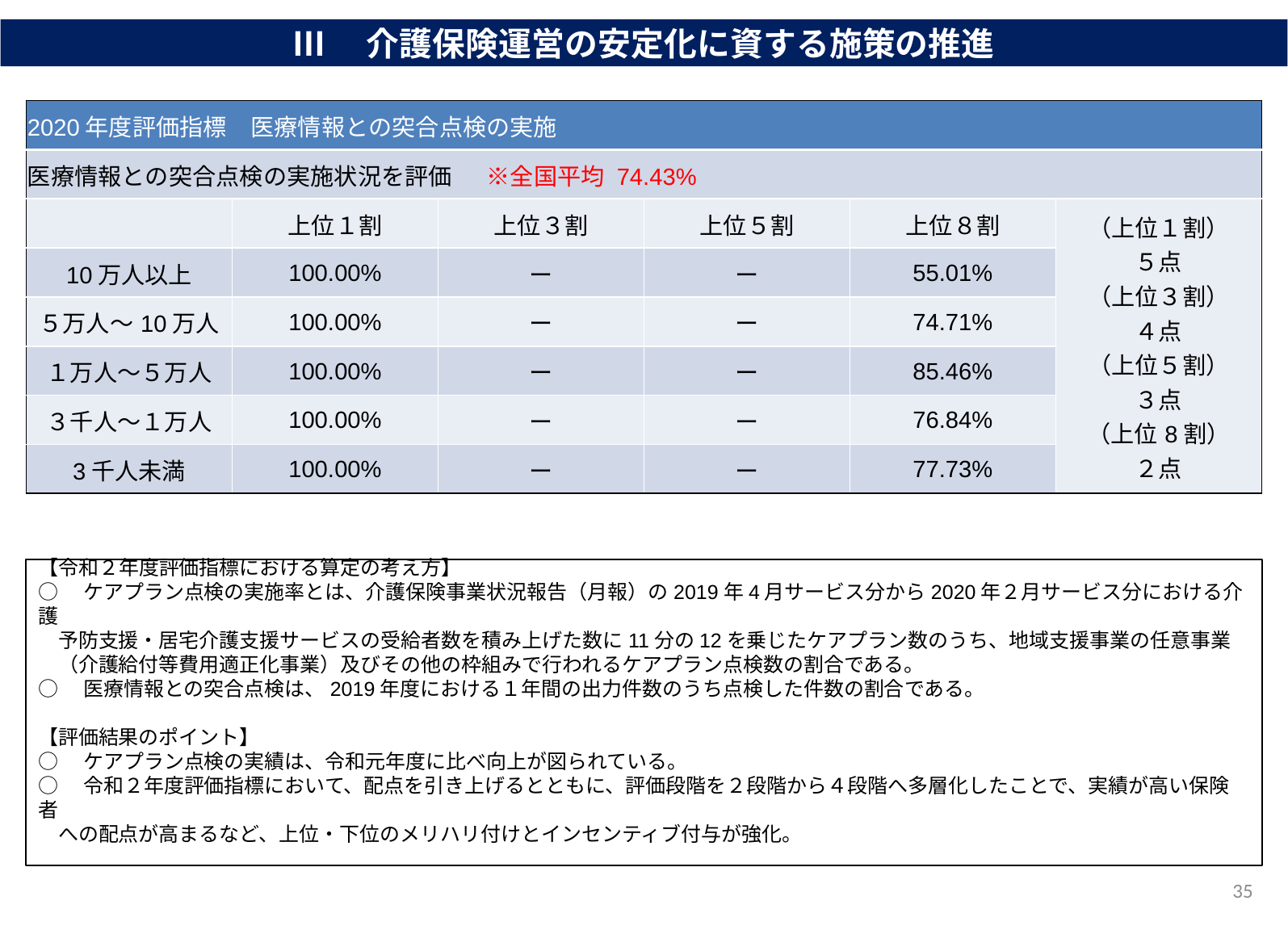

Ⅲ　介護保険運営の安定化に資する施策の推進
| 2020年度評価指標　医療情報との突合点検の実施 |  |  |  |  |  |
| --- | --- | --- | --- | --- | --- |
| 医療情報との突合点検の実施状況を評価 　※全国平均 74.43% |  |  |  |  |  |
|  | 上位１割 | 上位３割 | 上位５割 | 上位８割 | （上位１割） ５点 （上位３割） ４点 （上位５割） ３点 （上位8割） ２点 |
| 10万人以上 | 100.00% | ー | ー | 55.01% |  |
| ５万人～10万人 | 100.00% | ー | ー | 74.71% |  |
| １万人～５万人 | 100.00% | ー | ー | 85.46% |  |
| ３千人～１万人 | 100.00% | ー | ー | 76.84% |  |
| 3千人未満 | 100.00% | ー | ー | 77.73% |  |
【令和２年度評価指標における算定の考え方】
○　ケアプラン点検の実施率とは、介護保険事業状況報告（月報）の2019年4月サービス分から2020年２月サービス分における介護
　予防支援・居宅介護支援サービスの受給者数を積み上げた数に11分の12を乗じたケアプラン数のうち、地域支援事業の任意事業
　（介護給付等費用適正化事業）及びその他の枠組みで行われるケアプラン点検数の割合である。
○　医療情報との突合点検は、2019年度における１年間の出力件数のうち点検した件数の割合である。

【評価結果のポイント】
○　ケアプラン点検の実績は、令和元年度に比べ向上が図られている。
○　令和２年度評価指標において、配点を引き上げるとともに、評価段階を２段階から４段階へ多層化したことで、実績が高い保険者
　への配点が高まるなど、上位・下位のメリハリ付けとインセンティブ付与が強化。

35